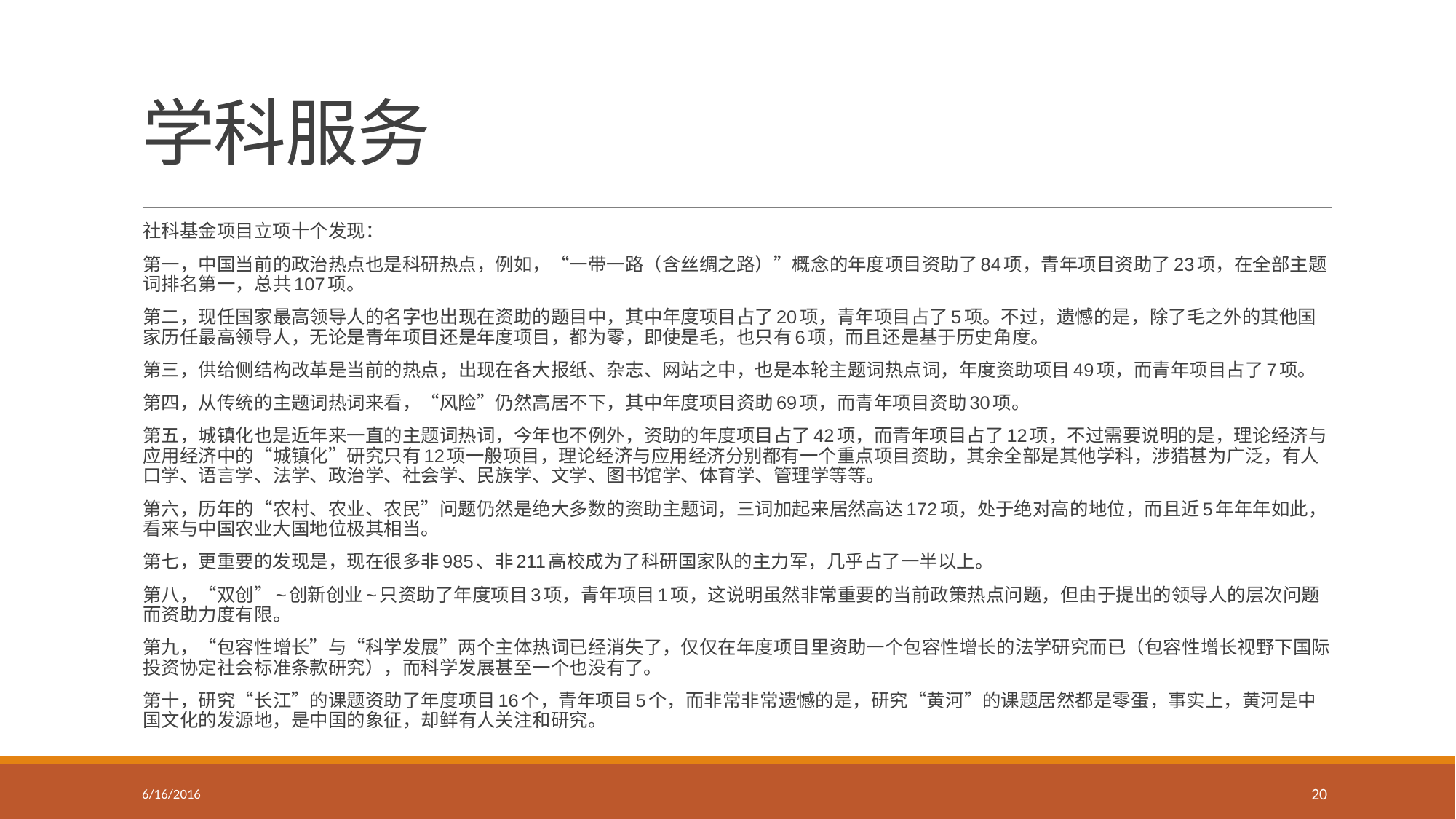

# 学科服务
社科基金项目立项十个发现：
第一，中国当前的政治热点也是科研热点，例如，“一带一路（含丝绸之路）”概念的年度项目资助了84项，青年项目资助了23项，在全部主题词排名第一，总共107项。
第二，现任国家最高领导人的名字也出现在资助的题目中，其中年度项目占了20项，青年项目占了5项。不过，遗憾的是，除了毛之外的其他国家历任最高领导人，无论是青年项目还是年度项目，都为零，即使是毛，也只有6项，而且还是基于历史角度。
第三，供给侧结构改革是当前的热点，出现在各大报纸、杂志、网站之中，也是本轮主题词热点词，年度资助项目49项，而青年项目占了7项。
第四，从传统的主题词热词来看，“风险”仍然高居不下，其中年度项目资助69项，而青年项目资助30项。
第五，城镇化也是近年来一直的主题词热词，今年也不例外，资助的年度项目占了42项，而青年项目占了12项，不过需要说明的是，理论经济与应用经济中的“城镇化”研究只有12项一般项目，理论经济与应用经济分别都有一个重点项目资助，其余全部是其他学科，涉猎甚为广泛，有人口学、语言学、法学、政治学、社会学、民族学、文学、图书馆学、体育学、管理学等等。
第六，历年的“农村、农业、农民”问题仍然是绝大多数的资助主题词，三词加起来居然高达172项，处于绝对高的地位，而且近5年年年如此，看来与中国农业大国地位极其相当。
第七，更重要的发现是，现在很多非985、非211高校成为了科研国家队的主力军，几乎占了一半以上。
第八，“双创”~创新创业~只资助了年度项目3项，青年项目1项，这说明虽然非常重要的当前政策热点问题，但由于提出的领导人的层次问题而资助力度有限。
第九，“包容性增长”与“科学发展”两个主体热词已经消失了，仅仅在年度项目里资助一个包容性增长的法学研究而已（包容性增长视野下国际投资协定社会标准条款研究），而科学发展甚至一个也没有了。
第十，研究“长江”的课题资助了年度项目16个，青年项目5个，而非常非常遗憾的是，研究“黄河”的课题居然都是零蛋，事实上，黄河是中国文化的发源地，是中国的象征，却鲜有人关注和研究。
6/16/2016
20